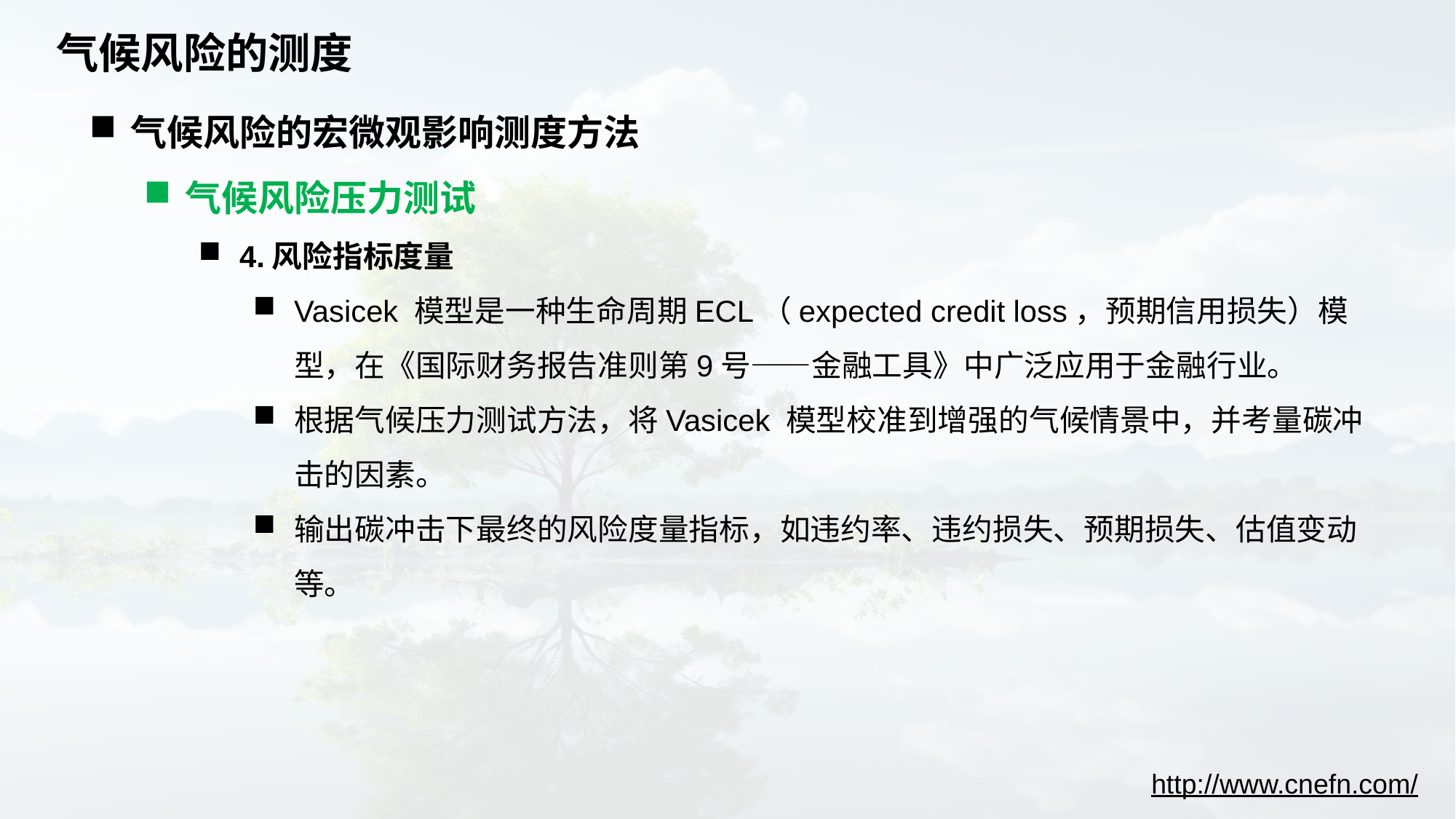

# 气候风险的测度
气候风险的宏微观影响测度方法
气候风险压力测试
4.风险指标度量
Vasicek 模型是一种生命周期ECL（expected credit loss，预期信用损失）模型，在《国际财务报告准则第9号——金融工具》中广泛应用于金融行业。
根据气候压力测试方法，将Vasicek 模型校准到增强的气候情景中，并考量碳冲击的因素。
输出碳冲击下最终的风险度量指标，如违约率、违约损失、预期损失、估值变动等。